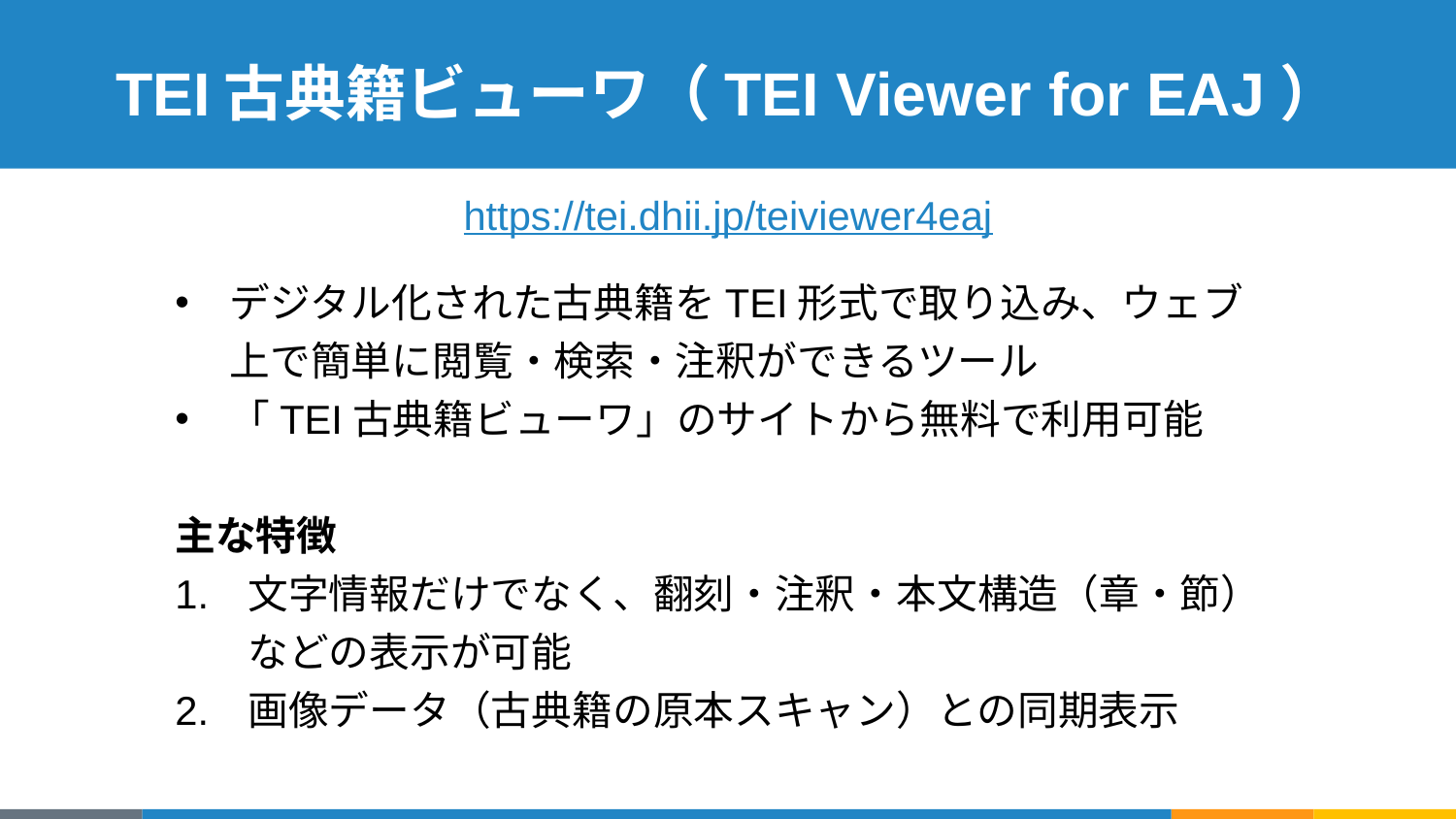

# TEI古典籍ビューワ（TEI Viewer for EAJ）
https://tei.dhii.jp/teiviewer4eaj
デジタル化された古典籍をTEI形式で取り込み、ウェブ上で簡単に閲覧・検索・注釈ができるツール
「TEI古典籍ビューワ」のサイトから無料で利用可能

主な特徴
文字情報だけでなく、翻刻・注釈・本文構造（章・節）などの表示が可能
画像データ（古典籍の原本スキャン）との同期表示